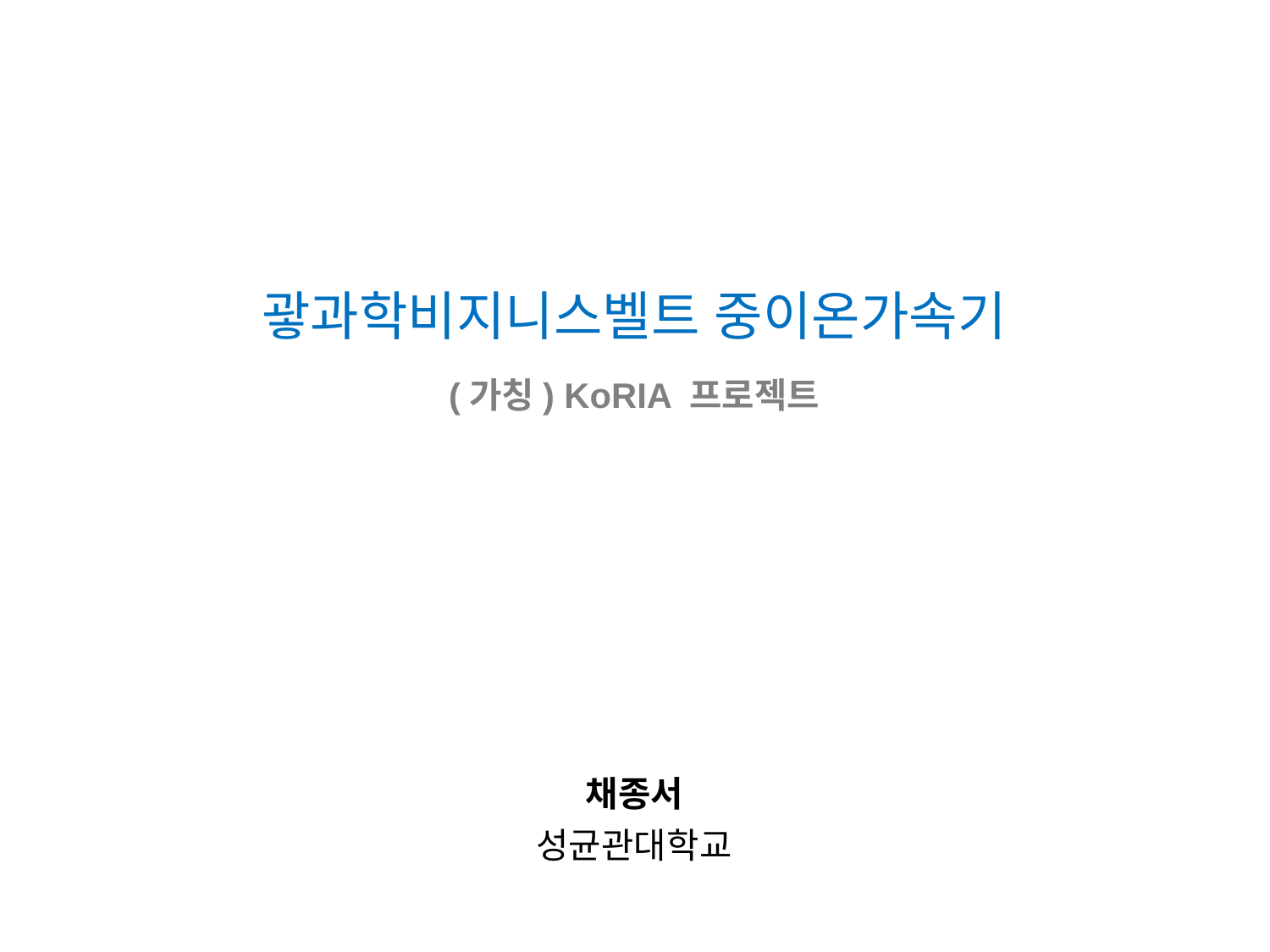

괗과학비지니스벨트 중이온가속기
(가칭) KoRIA 프로젝트
채종서
성균관대학교